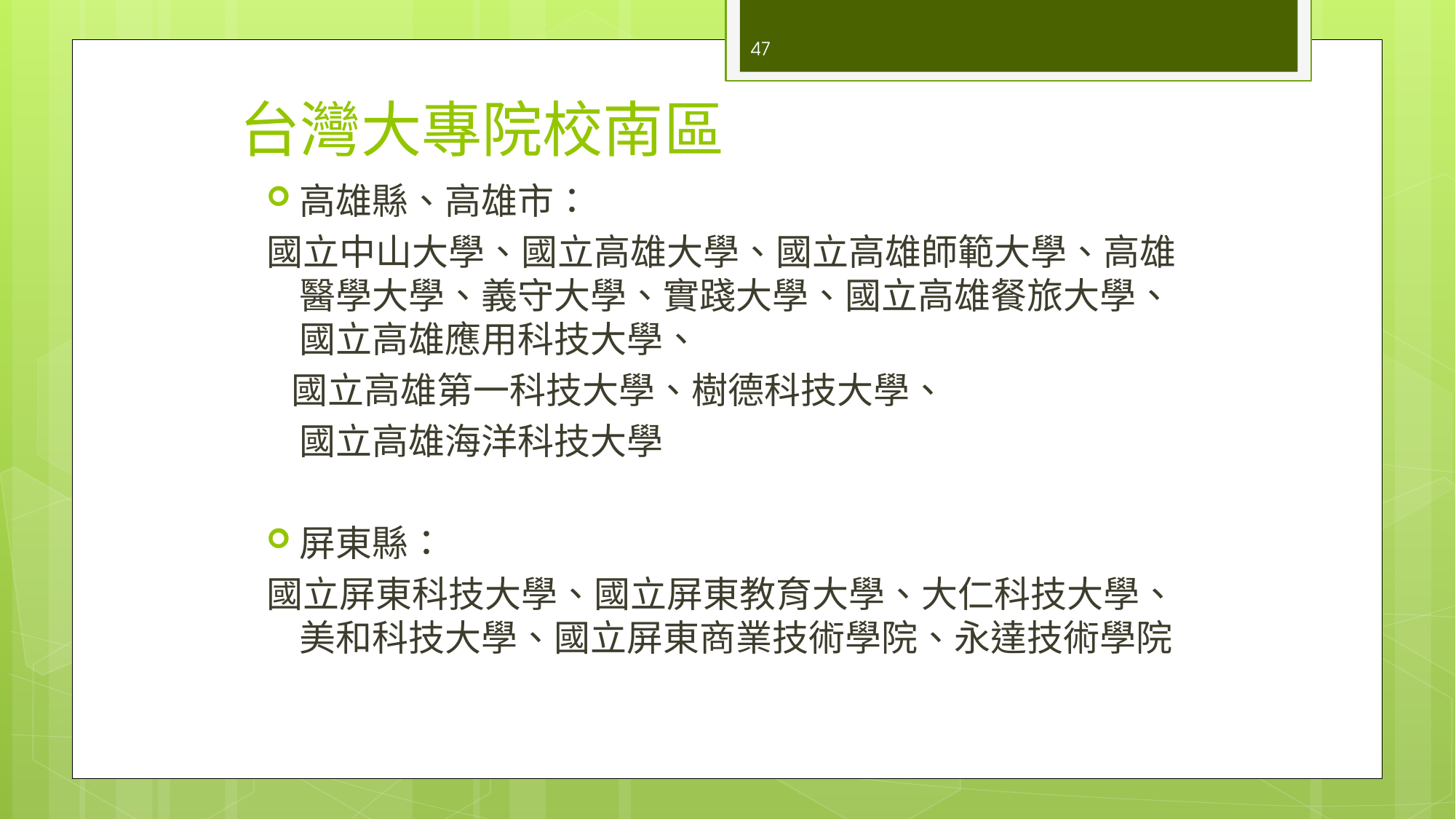

台灣大專院校南區
47
高雄縣、高雄市：
國立中山大學、國立高雄大學、國立高雄師範大學、高雄醫學大學、義守大學、實踐大學、國立高雄餐旅大學、國立高雄應用科技大學、
  國立高雄第一科技大學、樹德科技大學、
   國立高雄海洋科技大學

屏東縣：
國立屏東科技大學、國立屏東教育大學、大仁科技大學、美和科技大學、國立屏東商業技術學院、永達技術學院